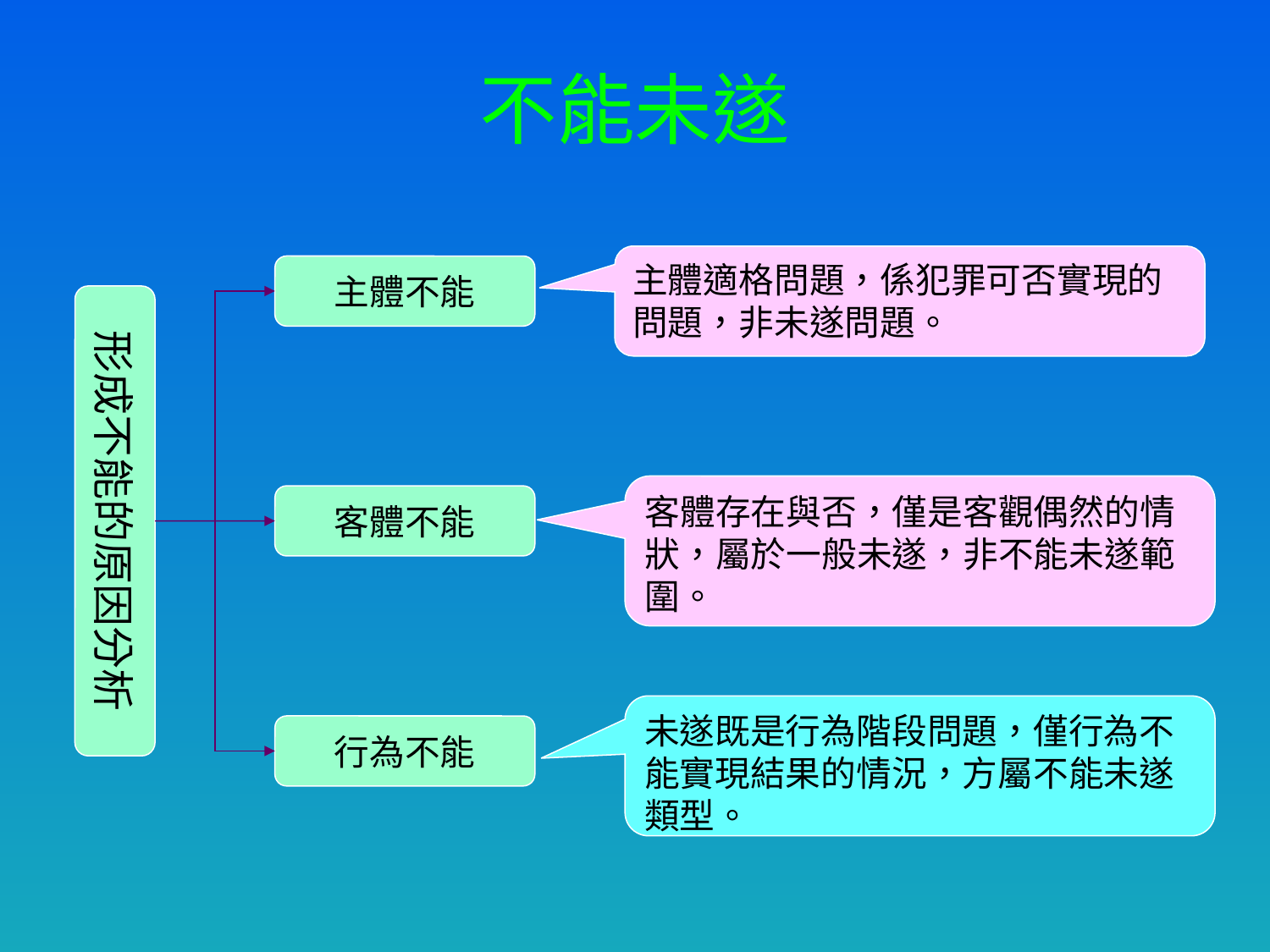

# 不能未遂
主體適格問題，係犯罪可否實現的問題，非未遂問題。
主體不能
形成不能的原因分析
客體存在與否，僅是客觀偶然的情狀，屬於一般未遂，非不能未遂範圍。
客體不能
未遂既是行為階段問題，僅行為不能實現結果的情況，方屬不能未遂類型。
行為不能